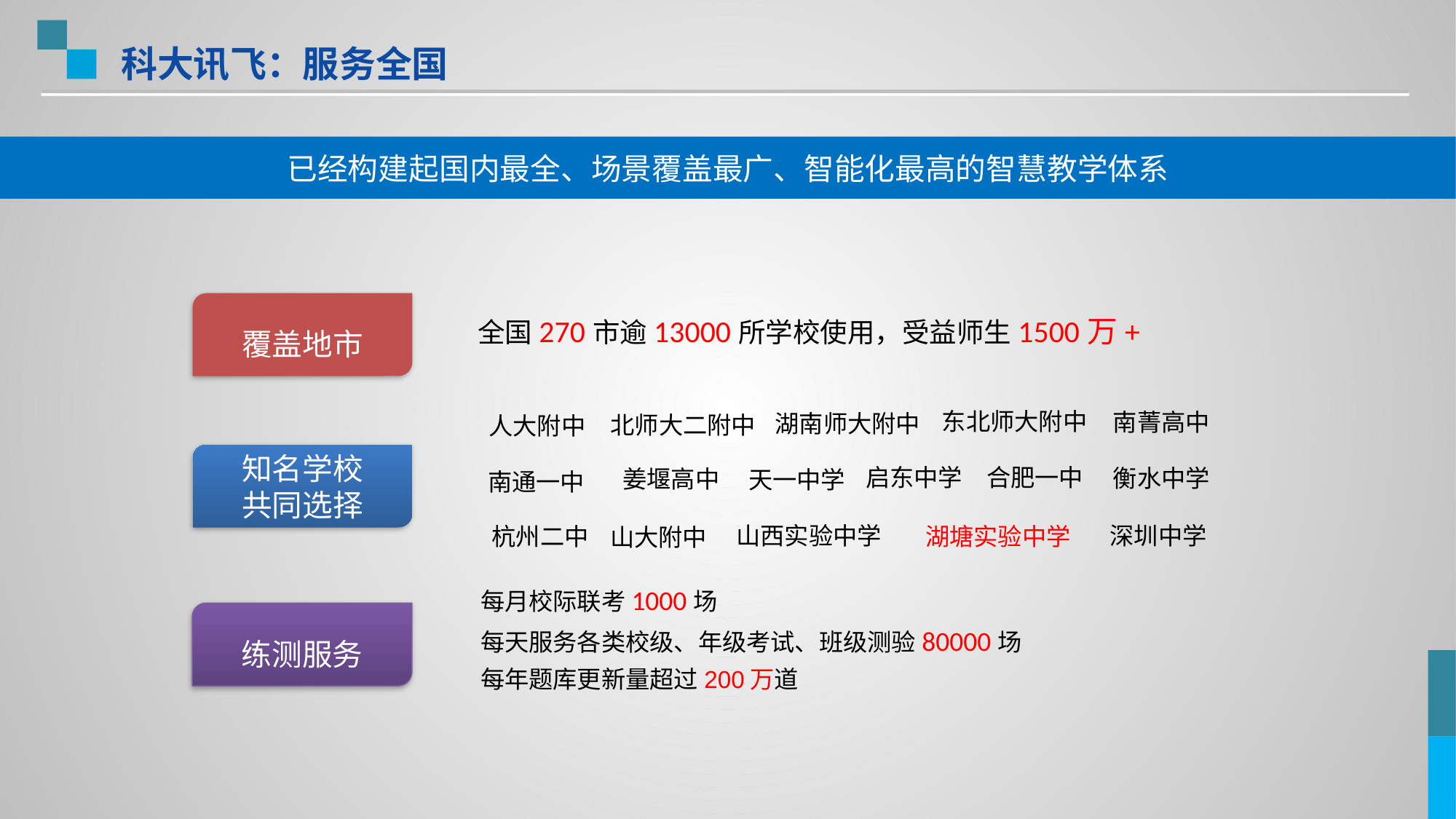

科大讯飞：服务全国
已经构建起国内最全、场景覆盖最广、智能化最高的智慧教学体系
覆盖地市
全国270市逾13000所学校使用，受益师生1500万+
东北师大附中
南菁高中
湖南师大附中
北师大二附中
人大附中
知名学校
共同选择
合肥一中
启东中学
衡水中学
姜堰高中
天一中学
南通一中
山西实验中学
深圳中学
杭州二中
湖塘实验中学
山大附中
每月校际联考1000场
每天服务各类校级、年级考试、班级测验80000场
每年题库更新量超过200万道
练测服务